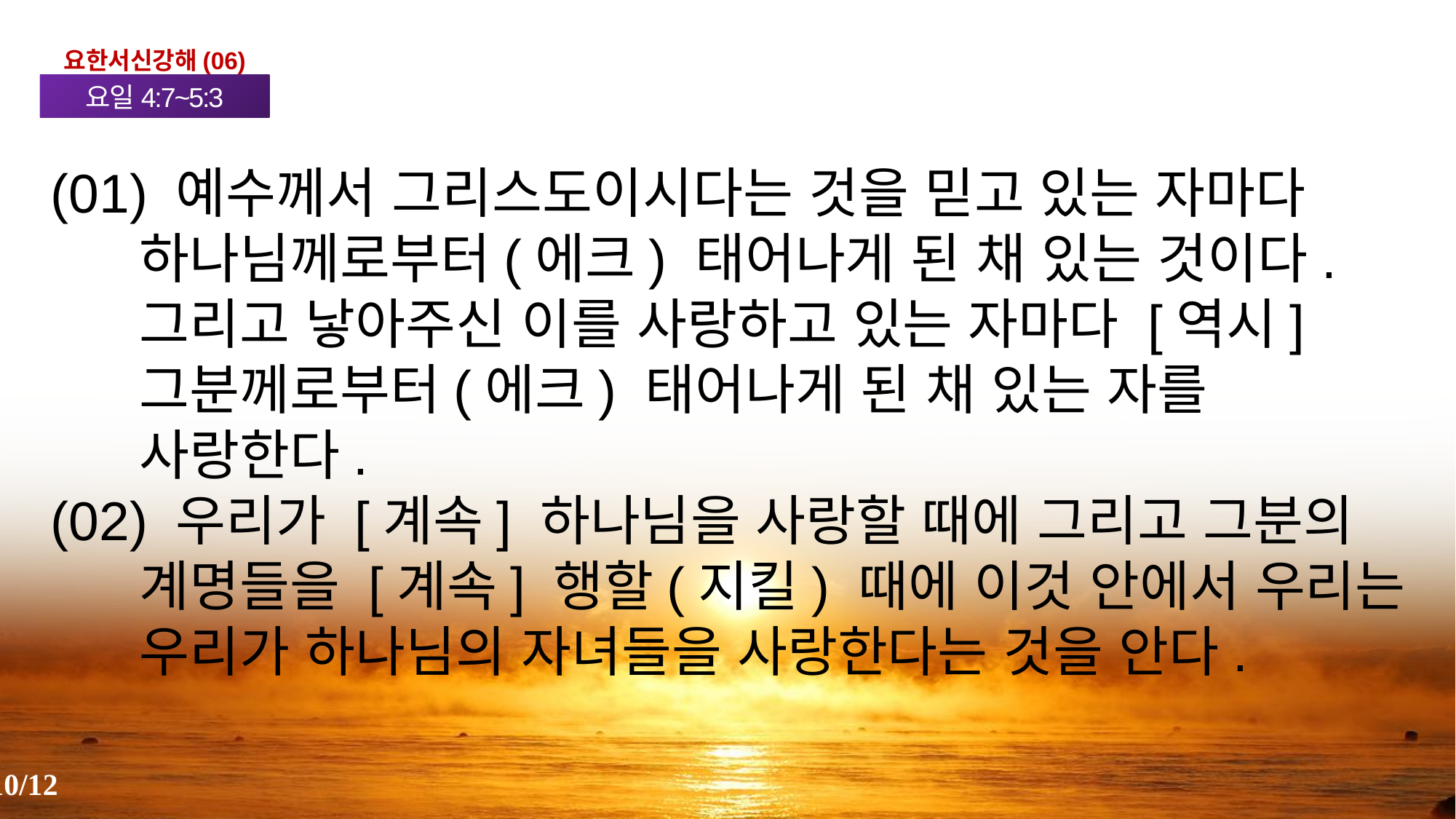

요한서신강해(06)
요일4:7~5:3

(01) 예수께서 그리스도이시다는 것을 믿고 있는 자마다 하나님께로부터(에크) 태어나게 된 채 있는 것이다. 그리고 낳아주신 이를 사랑하고 있는 자마다 [역시] 그분께로부터(에크) 태어나게 된 채 있는 자를 사랑한다.
(02) 우리가 [계속] 하나님을 사랑할 때에 그리고 그분의 계명들을 [계속] 행할(지킬) 때에 이것 안에서 우리는 우리가 하나님의 자녀들을 사랑한다는 것을 안다.